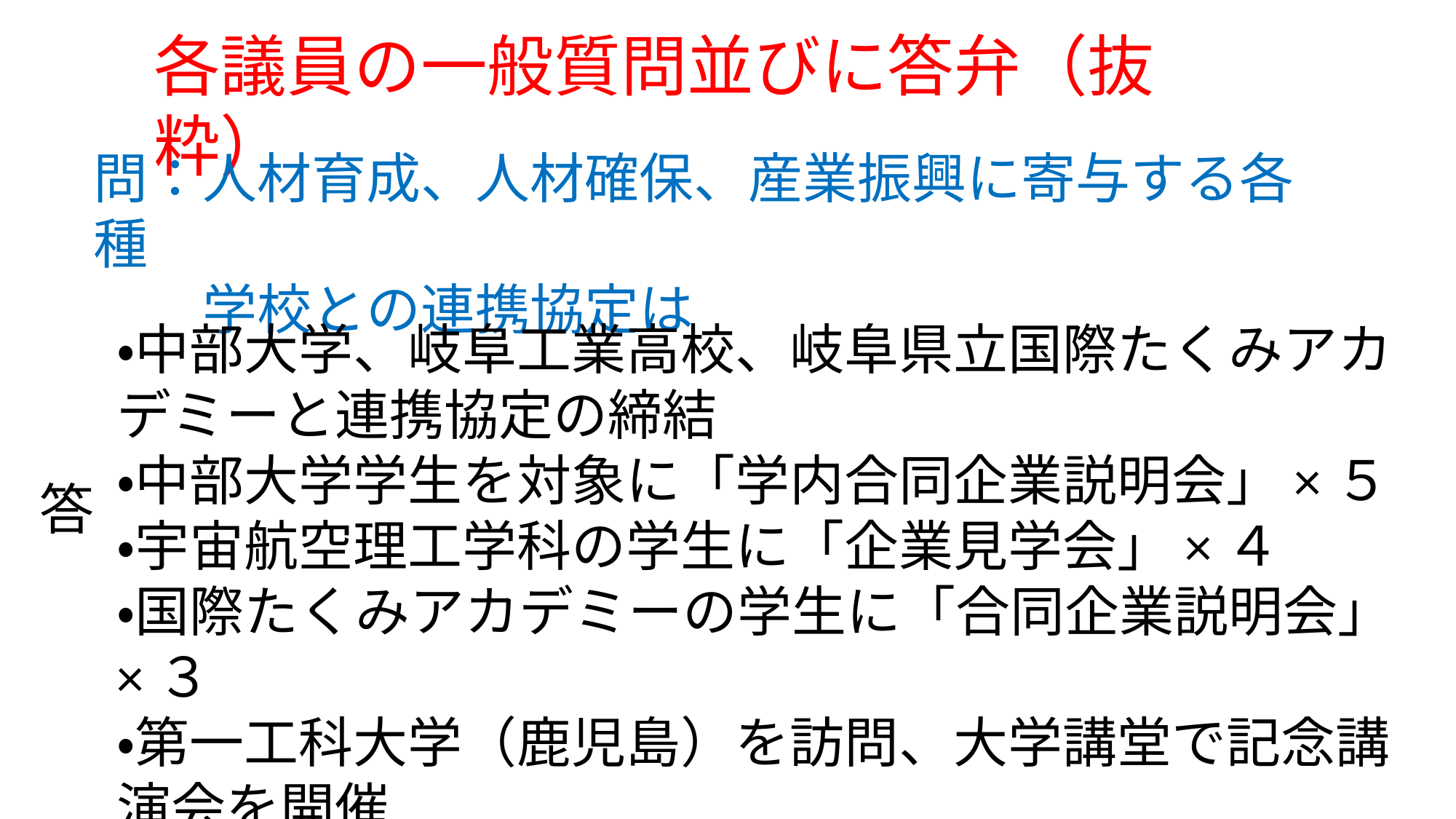

各議員の一般質問並びに答弁（抜粋）
問：人材育成、人材確保、産業振興に寄与する各種
　　学校との連携協定は
・中部大学、岐阜工業高校、岐阜県立国際たくみアカデミーと連携協定の締結
・中部大学学生を対象に「学内合同企業説明会」×５
・宇宙航空理工学科の学生に「企業見学会」×４
・国際たくみアカデミーの学生に「合同企業説明会」×３
・第一工科大学（鹿児島）を訪問、大学講堂で記念講演会を開催
答